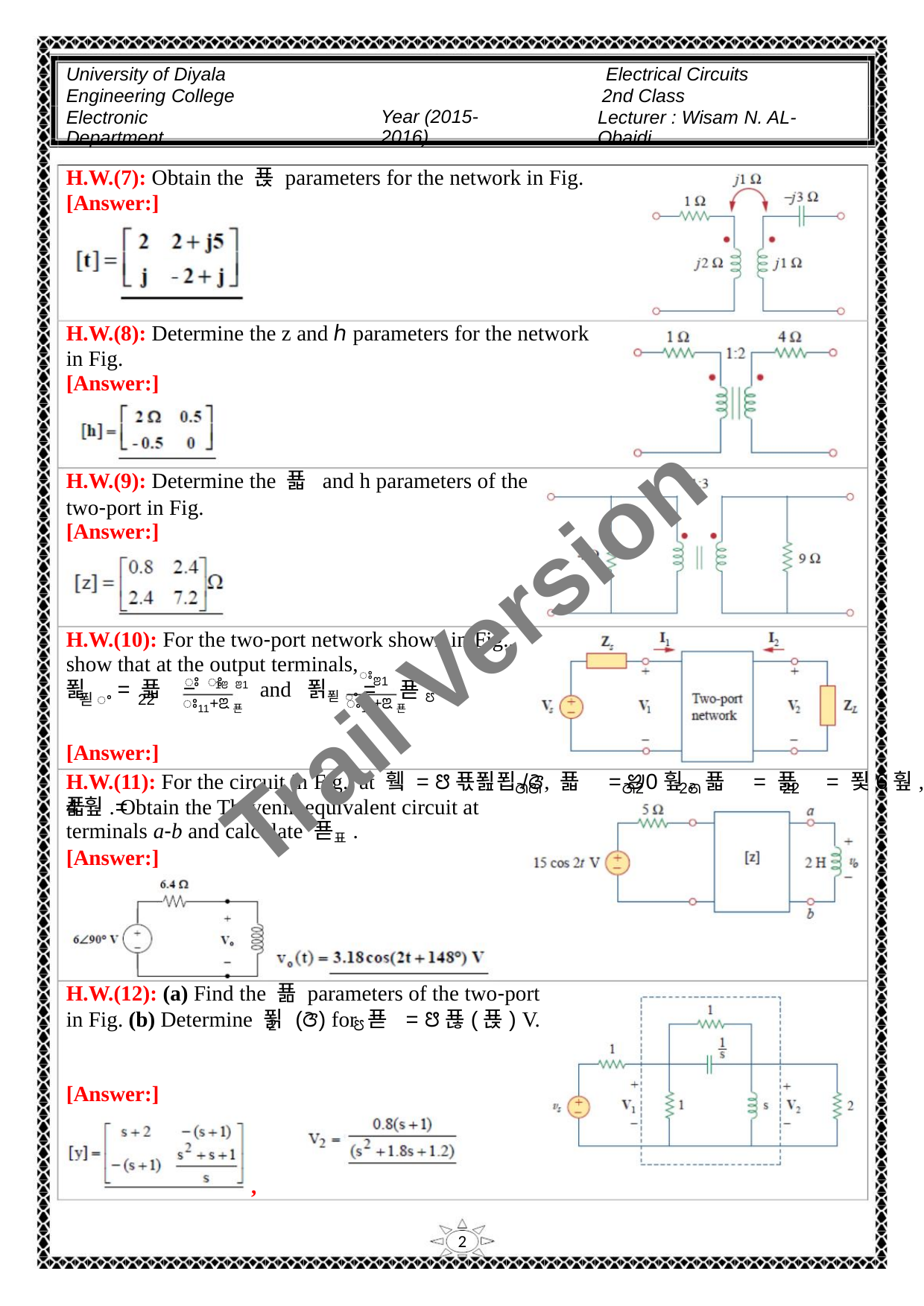

University of Diyala
Engineering College
Electronic Department
Electrical Circuits
2nd Class
Lecturer : Wisam N. AL-Obaidi
Year (2015-2016)
H.W.(7): Obtain the 푡 parameters for the network in Fig.
[Answer:]
H.W.(8): Determine the z and ℎ parameters for the network
in Fig.
[Answer:]
H.W.(9): Determine the 푧 and h parameters of the
two‐port in Fig.
[Answer:]
Trail Version
Trail Version
Trail Version
Trail Version
Trail Version
Trail Version
Trail Version
Trail Version
Trail Version
Trail Version
Trail Version
Trail Version
Trail Version
H.W.(10): For the two‐port network shown in Fig.,
show that at the output terminals,
ꢁ
ꢁ
ꢁꢂ1
푍 = 푧 − 1ꢂ ꢂ1 and 푉푇ꢀ =
푣ꢄ
푇ꢀ
22
ꢁ11+ꢃ푠
ꢁ11+ꢃ푠
[Answer:]
H.W.(11): For the circuit in Fig., at 휔 = ꢅ푟푎푑/ꢆ, 푧 = ꢈ0훺, 푧 = 푧 = 푗6훺, 푧 =
ꢇꢇ
ꢇ2
2ꢇ
22
4훺. Obtain the Thevenin equivalent circuit at
terminals a‐b and calculate 푣표.
[Answer:]
H.W.(12): (a) Find the 푦 parameters of the two‐port
in Fig. (b) Determine 푉 (ꢆ) for 푣 = ꢅ푢(푡) V.
2
ꢄ
[Answer:]
,
2